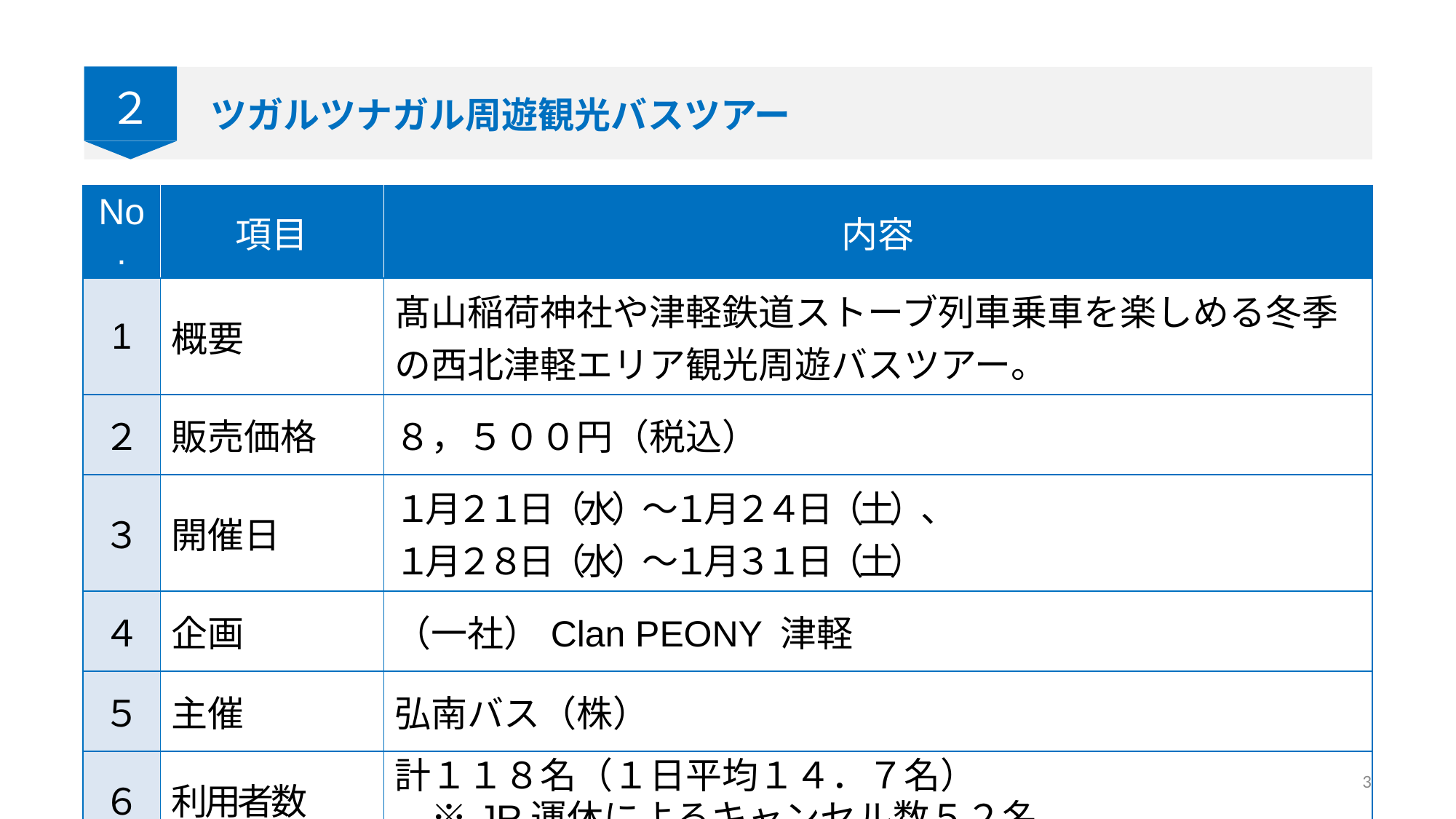

２
ツガルツナガル周遊観光バスツアー

| No. | 項目 | 内容 |
| --- | --- | --- |
| 1 | 概要 | 髙山稲荷神社や津軽鉄道ストーブ列車乗車を楽しめる冬季の西北津軽エリア観光周遊バスツアー。 |
| ２ | 販売価格 | ８，５００円（税込） |
| ３ | 開催日 | １月２１日（水）～１月２４日（土）、 １月２８日（水）～１月３１日（土） |
| ４ | 企画 | （一社）Clan PEONY 津軽 |
| ５ | 主催 | 弘南バス（株） |
| ６ | 利用者数 | 計１１８名（１日平均１４．７名） 　※JR運休によるキャンセル数５２名 |
3